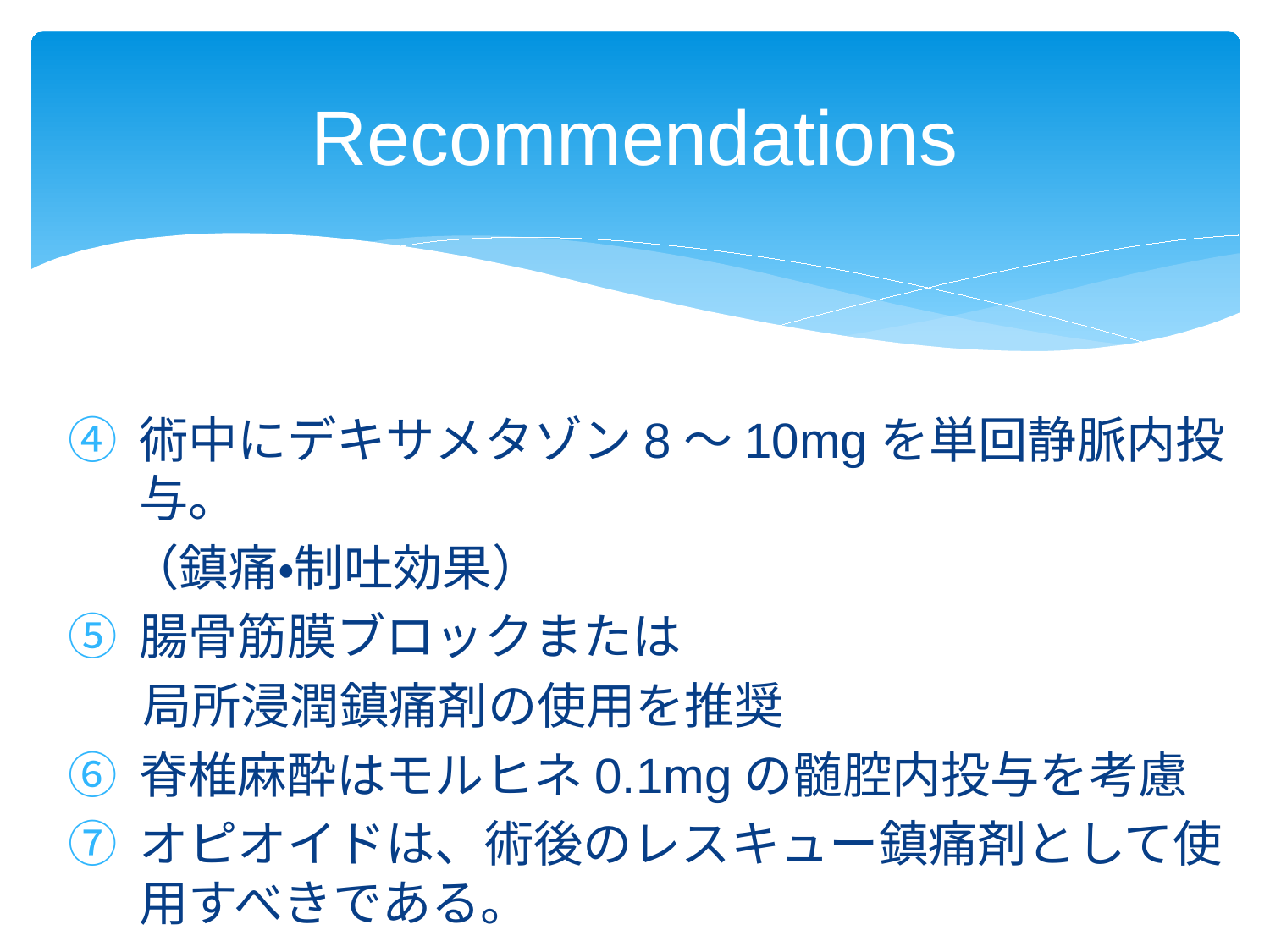

# Recommendations
術中にデキサメタゾン8～10mgを単回静脈内投与。
（鎮痛・制吐効果）
腸骨筋膜ブロックまたは
	局所浸潤鎮痛剤の使用を推奨
脊椎麻酔はモルヒネ0.1mgの髄腔内投与を考慮
オピオイドは、術後のレスキュー鎮痛剤として使用すべきである。